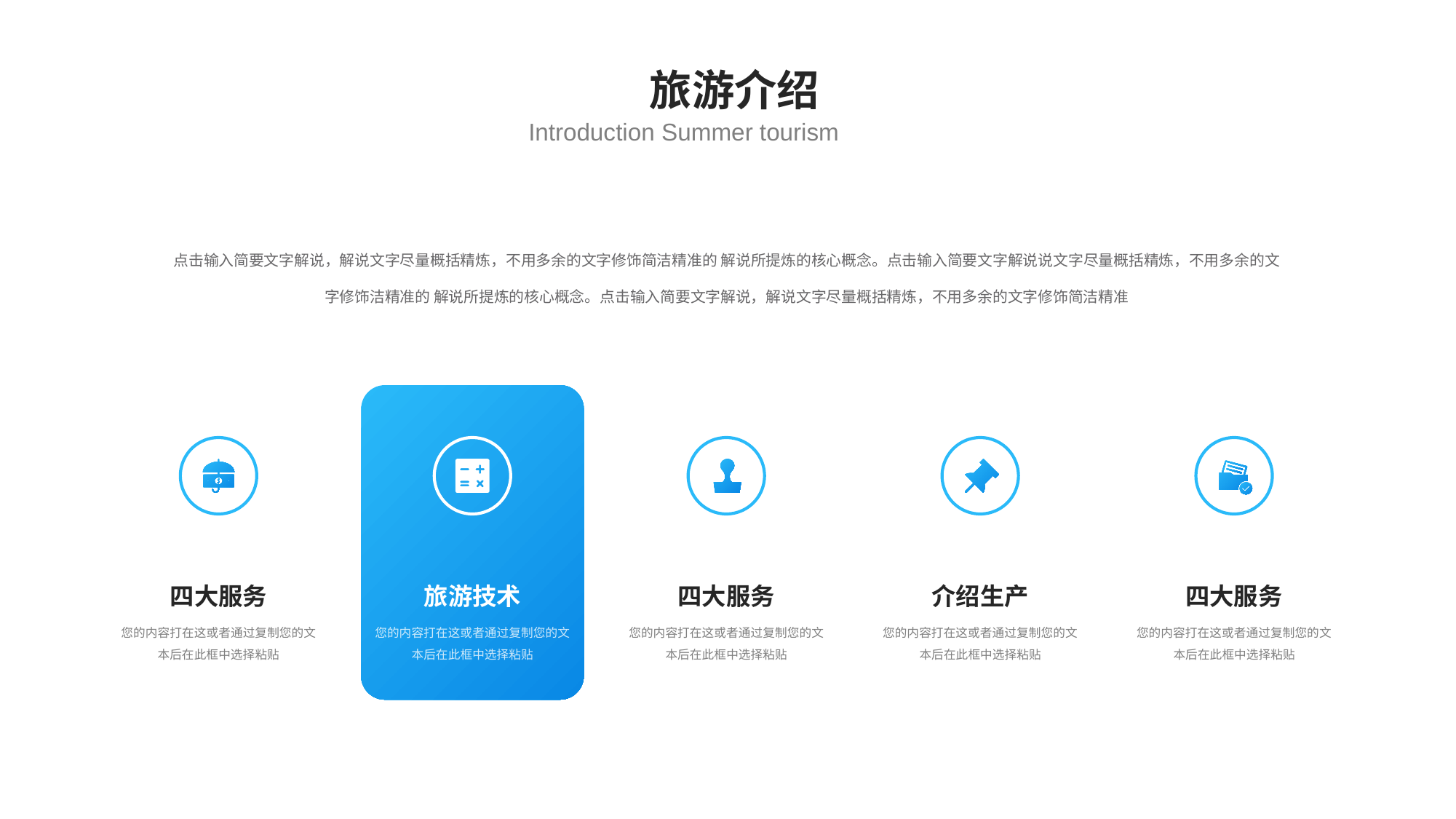

旅游介绍
Introduction Summer tourism
点击输入简要文字解说，解说文字尽量概括精炼，不用多余的文字修饰简洁精准的 解说所提炼的核心概念。点击输入简要文字解说说文字尽量概括精炼，不用多余的文字修饰洁精准的 解说所提炼的核心概念。点击输入简要文字解说，解说文字尽量概括精炼，不用多余的文字修饰简洁精准

旅游技术
您的内容打在这或者通过复制您的文本后在此框中选择粘贴

四大服务
您的内容打在这或者通过复制您的文本后在此框中选择粘贴

四大服务
您的内容打在这或者通过复制您的文本后在此框中选择粘贴

介绍生产
您的内容打在这或者通过复制您的文本后在此框中选择粘贴

四大服务
您的内容打在这或者通过复制您的文本后在此框中选择粘贴

行业PPT模板http://www.1ppt.com/hangye/